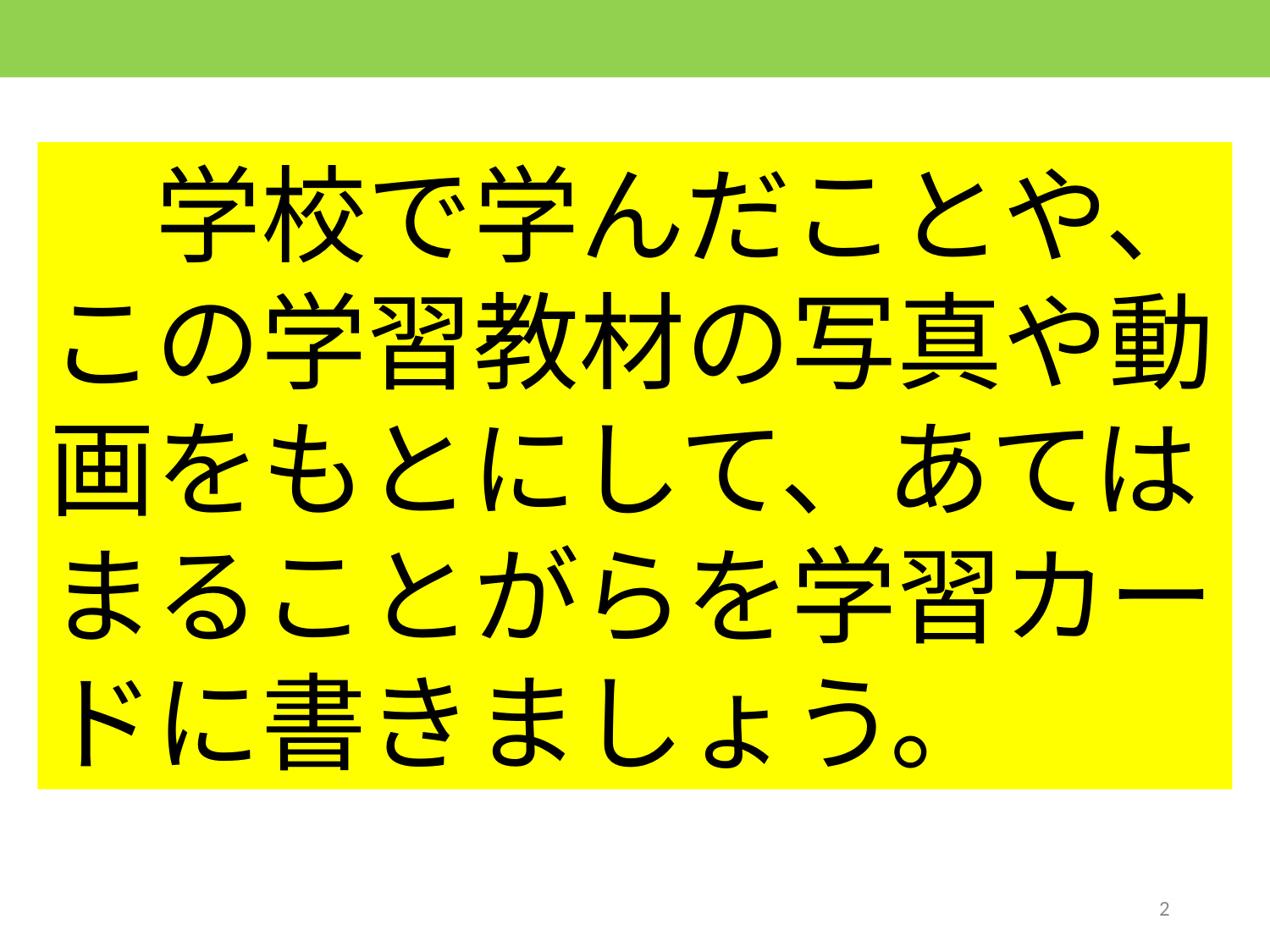

学校で学んだことや、この学習教材の写真や動画をもとにして、あてはまることがらを学習カードに書きましょう。
2